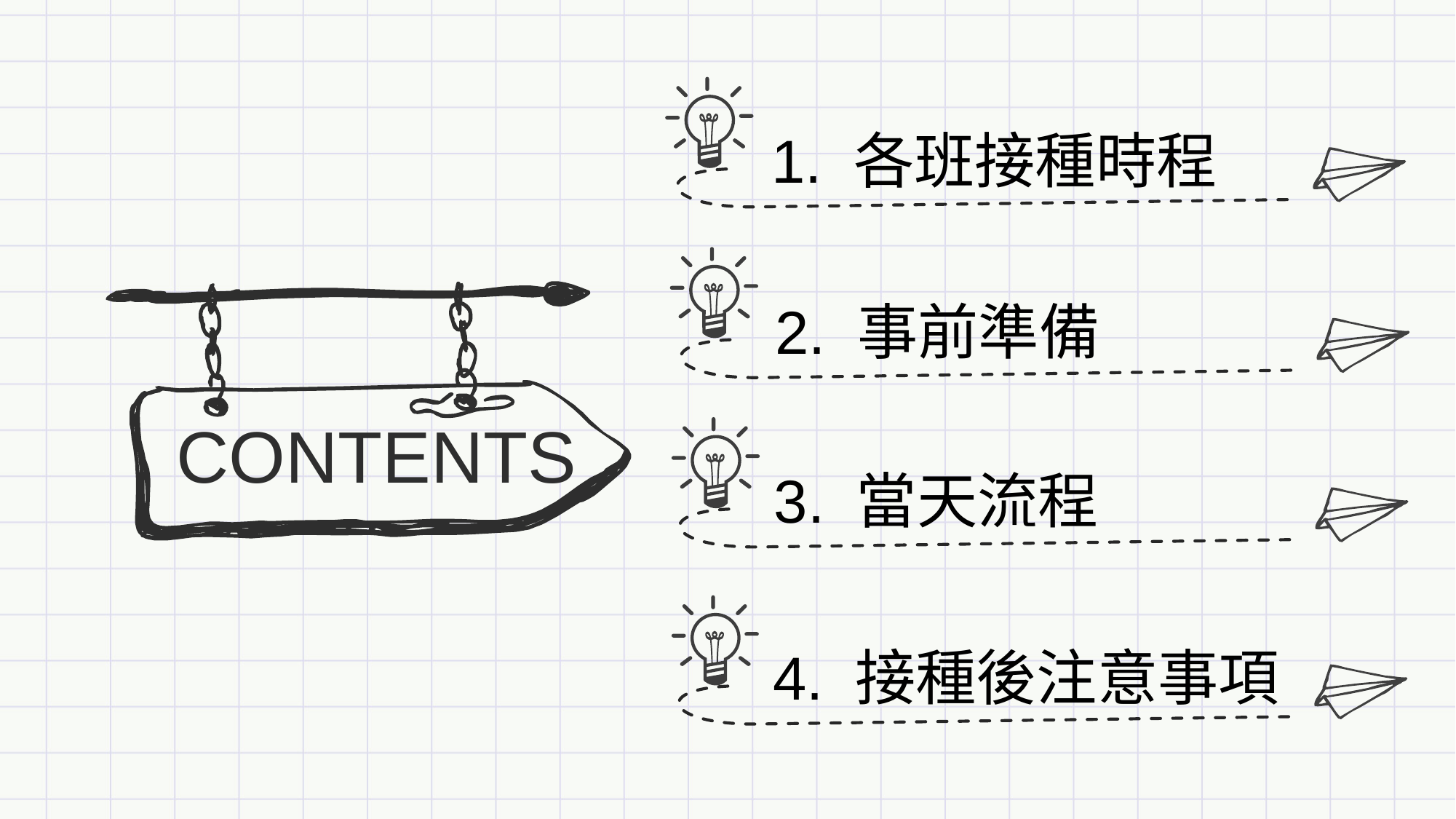

1. 各班接種時程

2. 事前準備

CONTENTS

3. 當天流程

4. 接種後注意事項